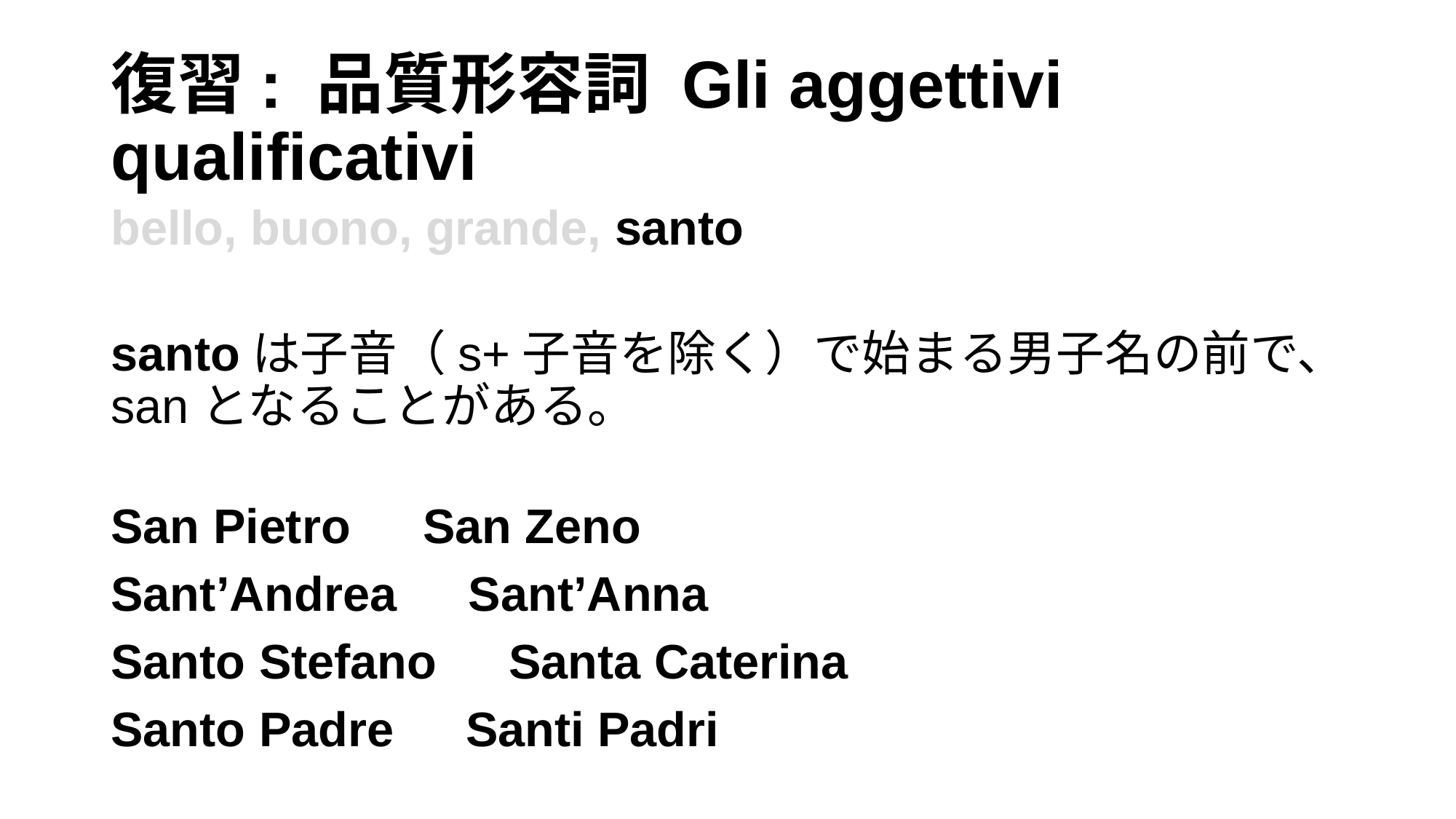

# 復習: 品質形容詞 Gli aggettivi qualificativi
bello, buono, grande, santo
santoは子音（s+子音を除く）で始まる男子名の前で、sanとなることがある。
San Pietro　San Zeno
Sant’Andrea　Sant’Anna
Santo Stefano　Santa Caterina
Santo Padre　Santi Padri